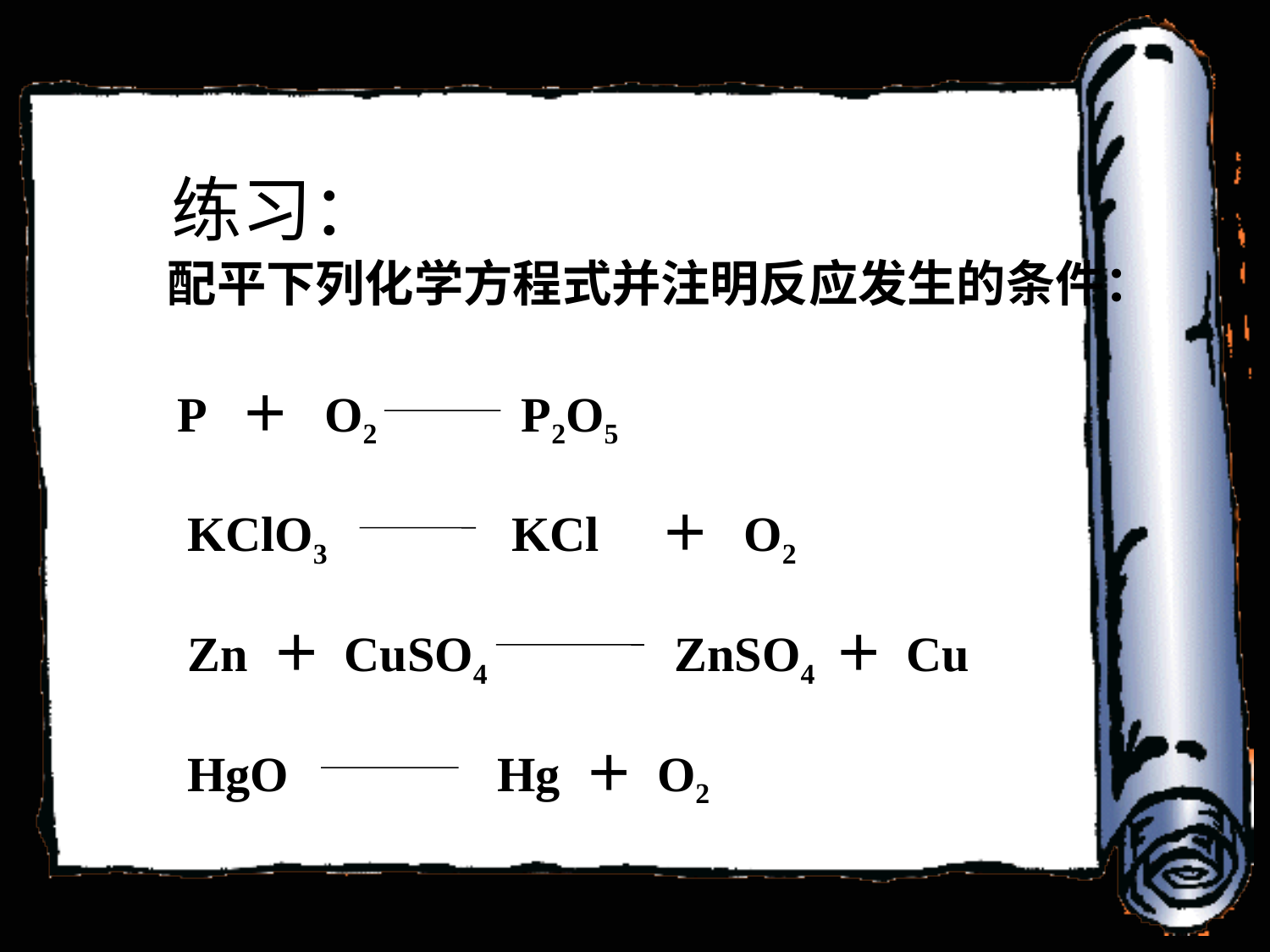

练习：
配平下列化学方程式并注明反应发生的条件：
P  ＋  O2                    P2O5

KClO3               KCl    ＋  O2

Zn ＋ CuSO4                          ZnSO4 ＋ Cu

HgO                 Hg ＋ O2